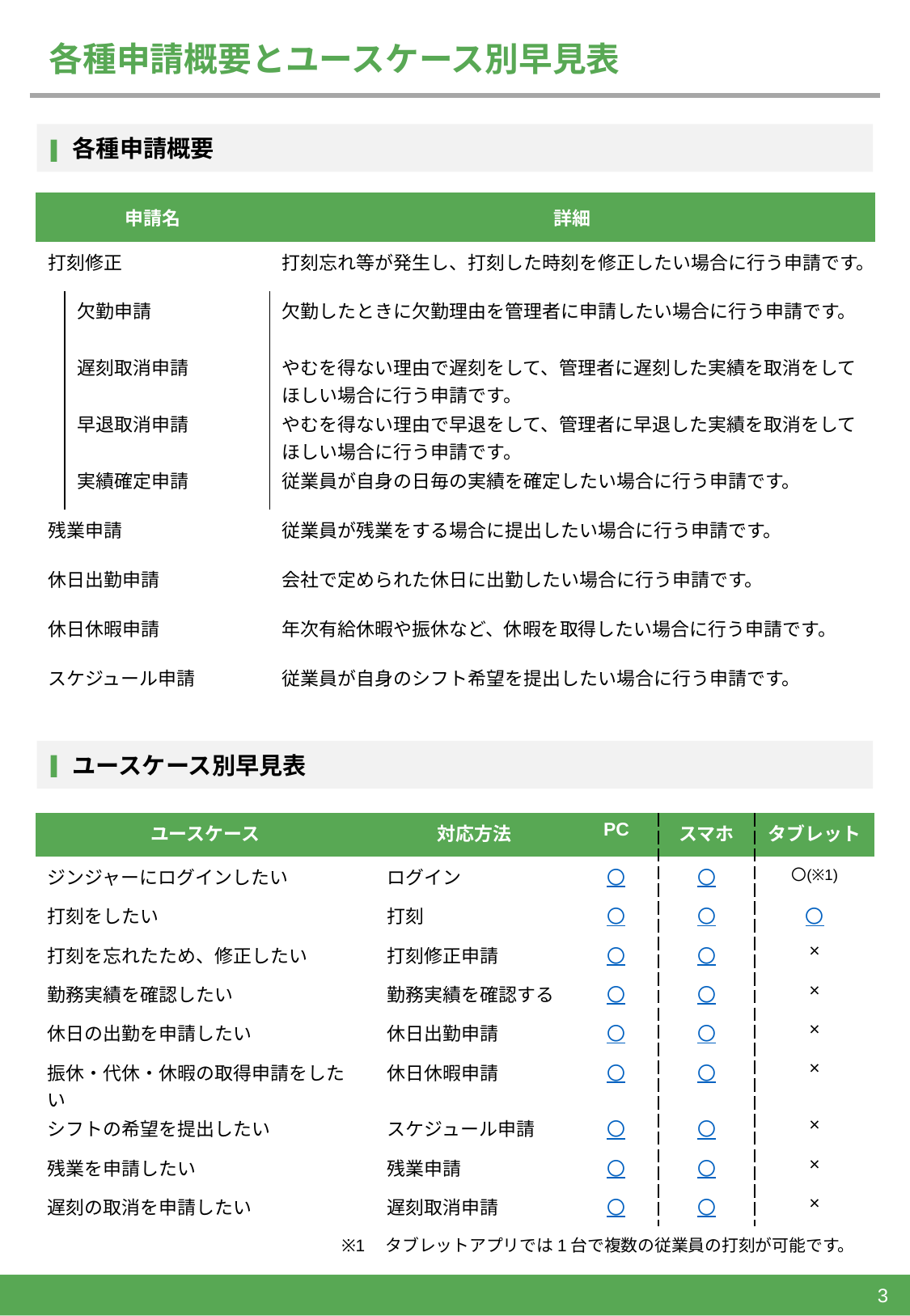

# 各種申請概要とユースケース別早見表
　各種申請概要

| 申請名 |  | 詳細 |
| --- | --- | --- |
| 打刻修正 |  | 打刻忘れ等が発生し、打刻した時刻を修正したい場合に行う申請です。 |
|  | 欠勤申請 | 欠勤したときに欠勤理由を管理者に申請したい場合に行う申請です。 |
|  | 遅刻取消申請 | やむを得ない理由で遅刻をして、管理者に遅刻した実績を取消をしてほしい場合に行う申請です。 |
|  | 早退取消申請 | やむを得ない理由で早退をして、管理者に早退した実績を取消をしてほしい場合に行う申請です。 |
|  | 実績確定申請 | 従業員が自身の日毎の実績を確定したい場合に行う申請です。 |
| 残業申請 |  | 従業員が残業をする場合に提出したい場合に行う申請です。 |
| 休日出勤申請 |  | 会社で定められた休日に出勤したい場合に行う申請です。 |
| 休日休暇申請 |  | 年次有給休暇や振休など、休暇を取得したい場合に行う申請です。 |
| スケジュール申請 |  | 従業員が自身のシフト希望を提出したい場合に行う申請です。 |
　ユースケース別早見表

| ユースケース | 対応方法 | PC | スマホ | タブレット |
| --- | --- | --- | --- | --- |
| ジンジャーにログインしたい | ログイン | 〇 | 〇 | 〇(※1) |
| 打刻をしたい | 打刻 | 〇 | 〇 | 〇 |
| 打刻を忘れたため、修正したい | 打刻修正申請 | 〇 | 〇 | × |
| 勤務実績を確認したい | 勤務実績を確認する | 〇 | 〇 | × |
| 休日の出勤を申請したい | 休日出勤申請 | 〇 | 〇 | × |
| 振休・代休・休暇の取得申請をしたい | 休日休暇申請 | 〇 | 〇 | × |
| シフトの希望を提出したい | スケジュール申請 | 〇 | 〇 | × |
| 残業を申請したい | 残業申請 | 〇 | 〇 | × |
| 遅刻の取消を申請したい | 遅刻取消申請 | 〇 | 〇 | × |
※1　タブレットアプリでは1台で複数の従業員の打刻が可能です。
3